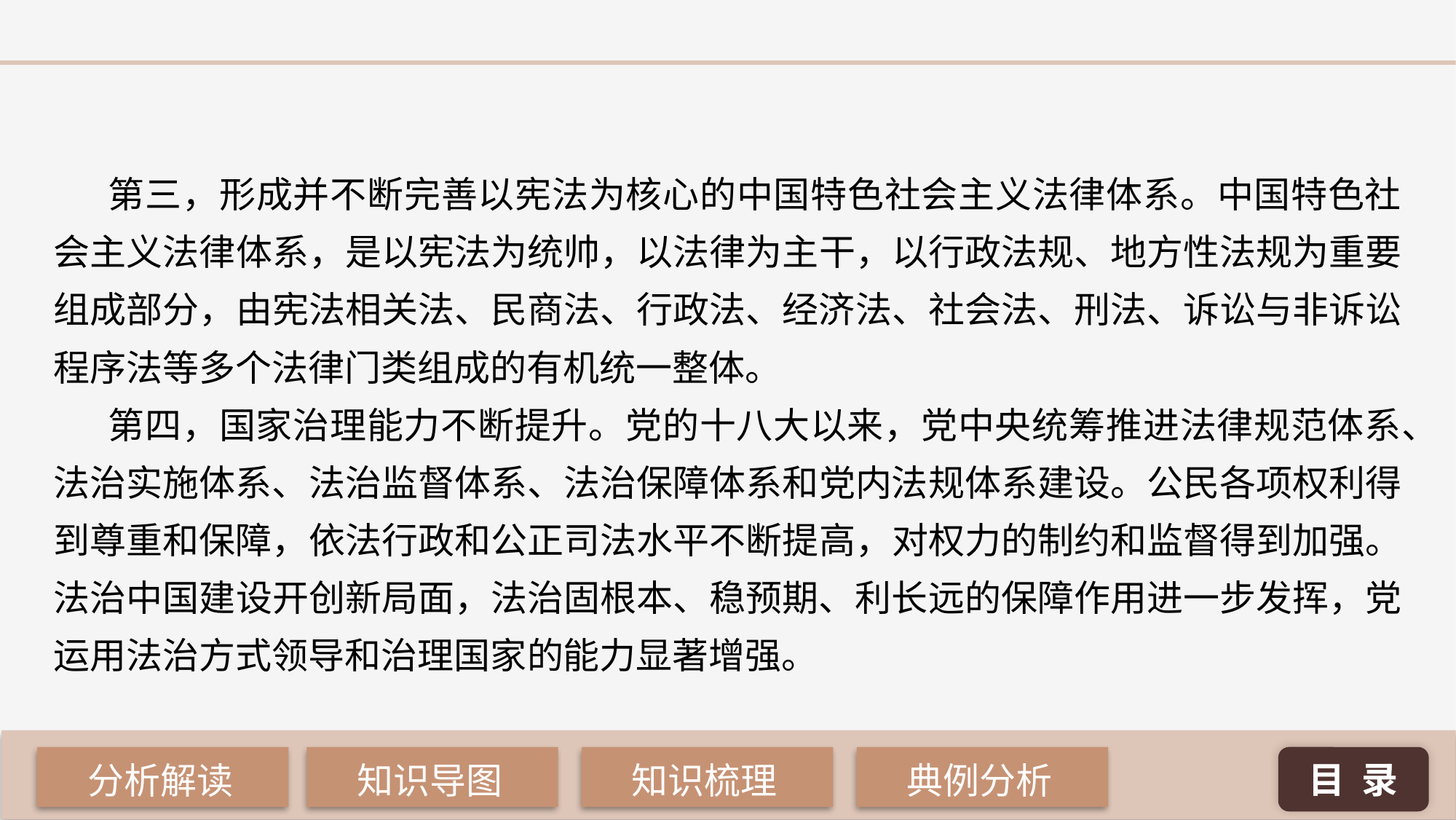

第三，形成并不断完善以宪法为核心的中国特色社会主义法律体系。中国特色社会主义法律体系，是以宪法为统帅，以法律为主干，以行政法规、地方性法规为重要组成部分，由宪法相关法、民商法、行政法、经济法、社会法、刑法、诉讼与非诉讼程序法等多个法律门类组成的有机统一整体。
第四，国家治理能力不断提升。党的十八大以来，党中央统筹推进法律规范体系、法治实施体系、法治监督体系、法治保障体系和党内法规体系建设。公民各项权利得到尊重和保障，依法行政和公正司法水平不断提高，对权力的制约和监督得到加强。法治中国建设开创新局面，法治固根本、稳预期、利长远的保障作用进一步发挥，党运用法治方式领导和治理国家的能力显著增强。